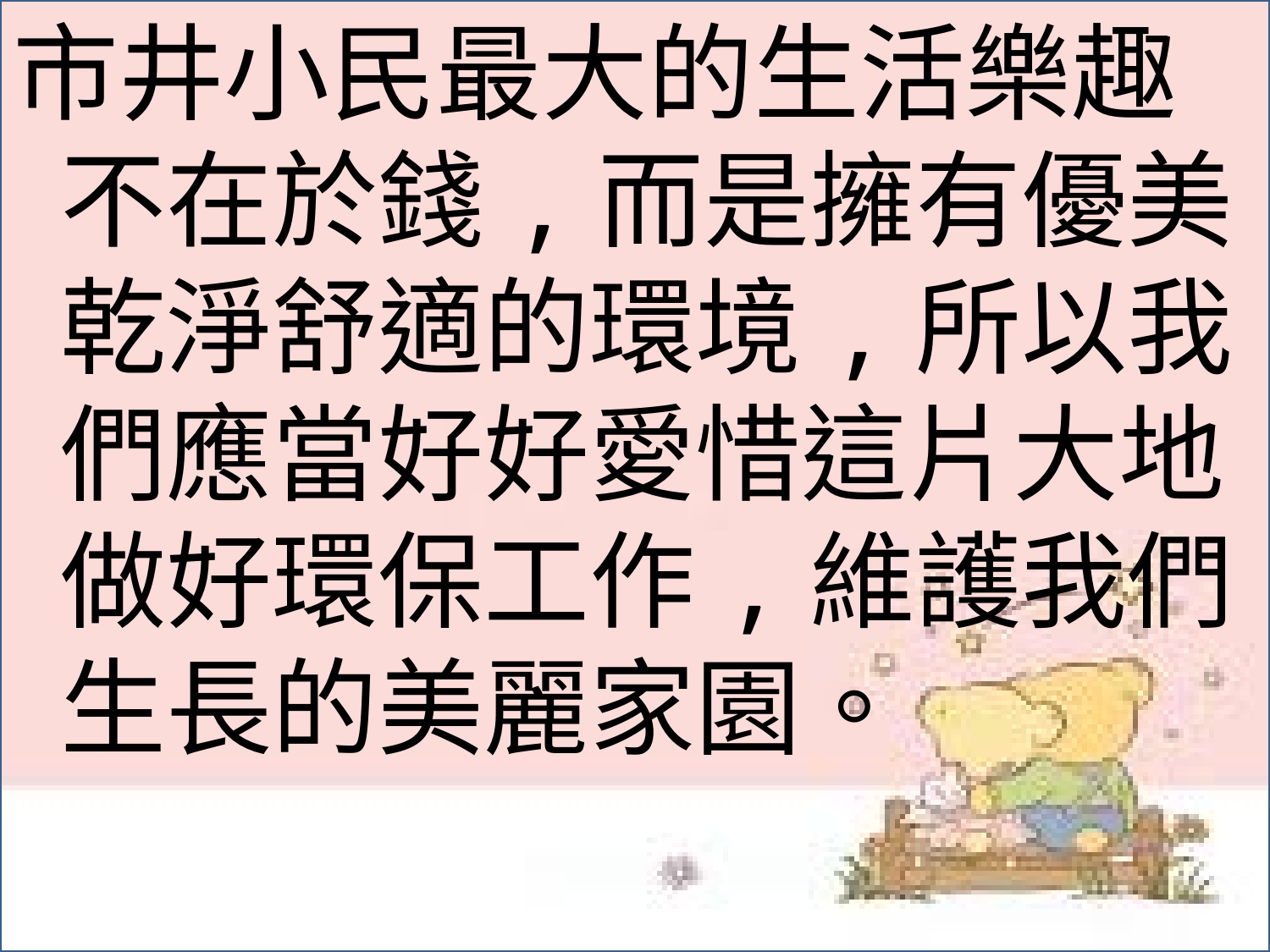

市井小民最大的生活樂趣不在於錢,而是擁有優美、乾淨舒適的環境,所以我們應當好好愛惜這片大地,做好環保工作,維護我們生長的美麗家園。